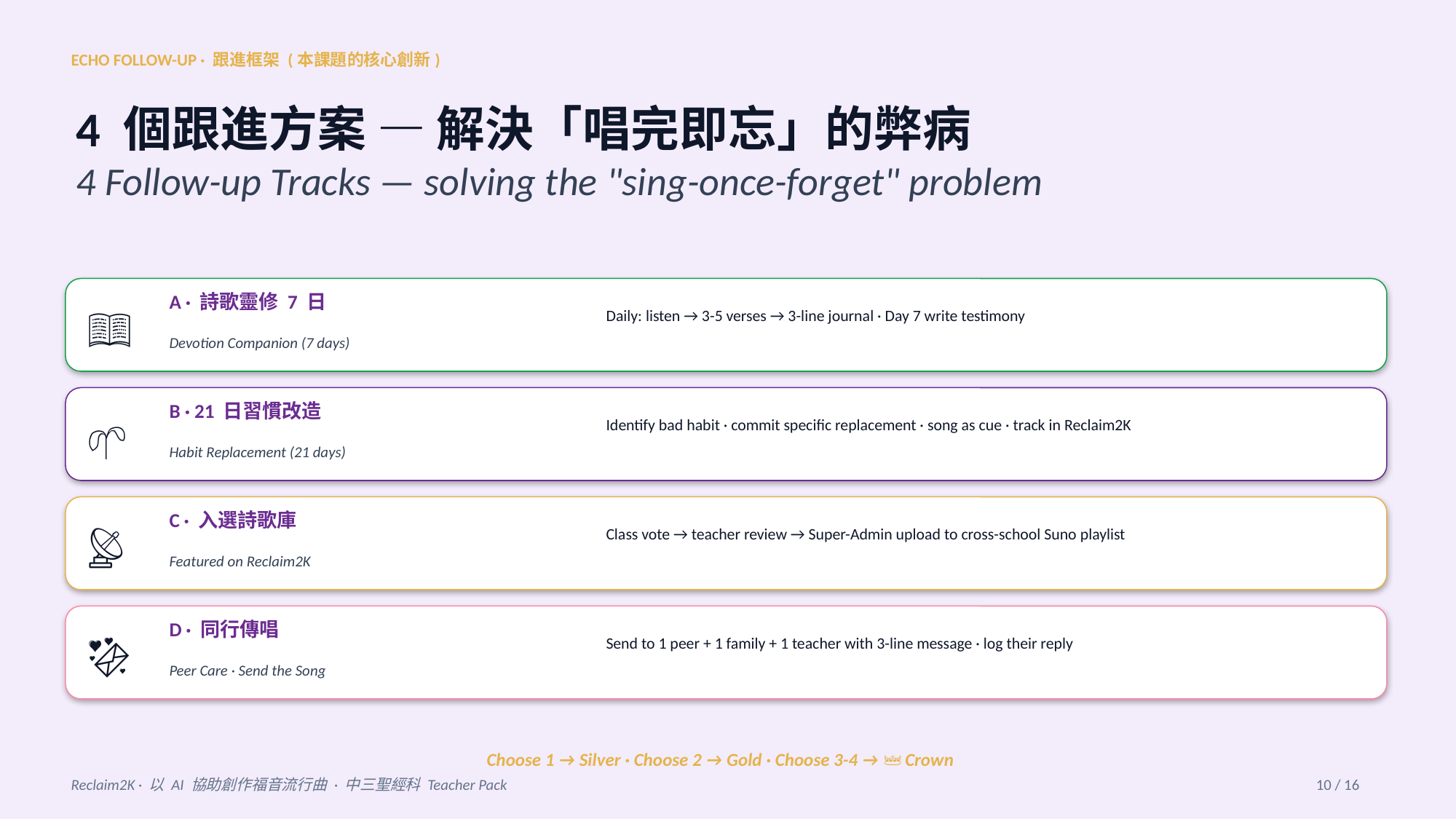

ECHO FOLLOW-UP · 跟進框架 (本課題的核心創新)
4 個跟進方案 — 解決「唱完即忘」的弊病
4 Follow-up Tracks — solving the "sing-once-forget" problem

A · 詩歌靈修 7 日
📖
Daily: listen → 3-5 verses → 3-line journal · Day 7 write testimony
Devotion Companion (7 days)

B · 21 日習慣改造
🌱
Identify bad habit · commit specific replacement · song as cue · track in Reclaim2K
Habit Replacement (21 days)

C · 入選詩歌庫
📡
Class vote → teacher review → Super-Admin upload to cross-school Suno playlist
Featured on Reclaim2K

D · 同行傳唱
💌
Send to 1 peer + 1 family + 1 teacher with 3-line message · log their reply
Peer Care · Send the Song
Choose 1 → Silver · Choose 2 → Gold · Choose 3-4 → 👑 Crown
Reclaim2K · 以 AI 協助創作福音流行曲 · 中三聖經科 Teacher Pack
10 / 16